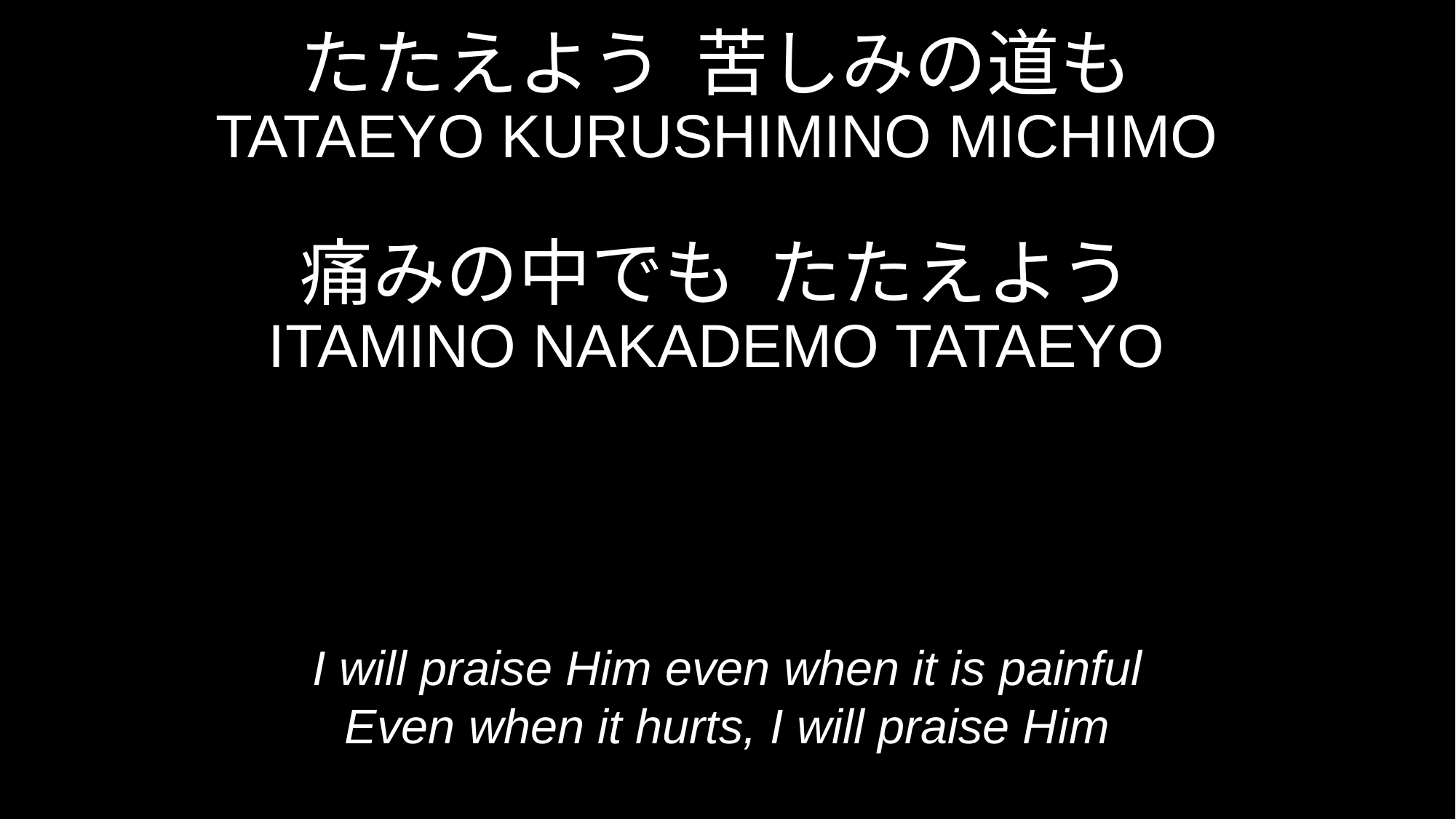

たたえよう  苦しみの道も
TATAEYO KURUSHIMINO MICHIMO

痛みの中でも  たたえよう
ITAMINO NAKADEMO TATAEYO
I will praise Him even when it is painful
Even when it hurts, I will praise Him